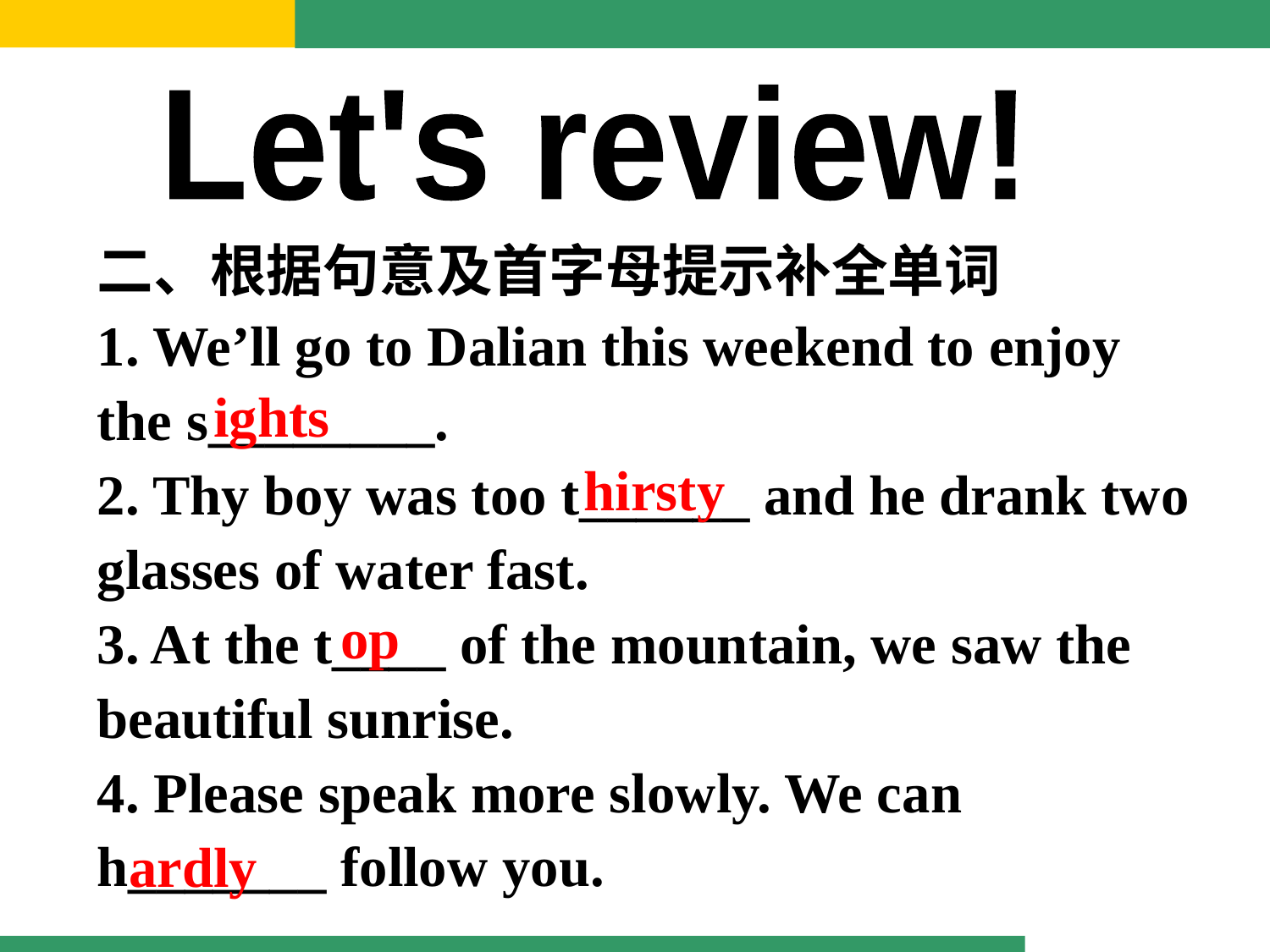

Let's review!
二、根据句意及首字母提示补全单词
1. We’ll go to Dalian this weekend to enjoy the s________.
2. Thy boy was too t______ and he drank two glasses of water fast.
3. At the t____ of the mountain, we saw the beautiful sunrise.
4. Please speak more slowly. We can h_______ follow you.
ights
hirsty
op
ardly